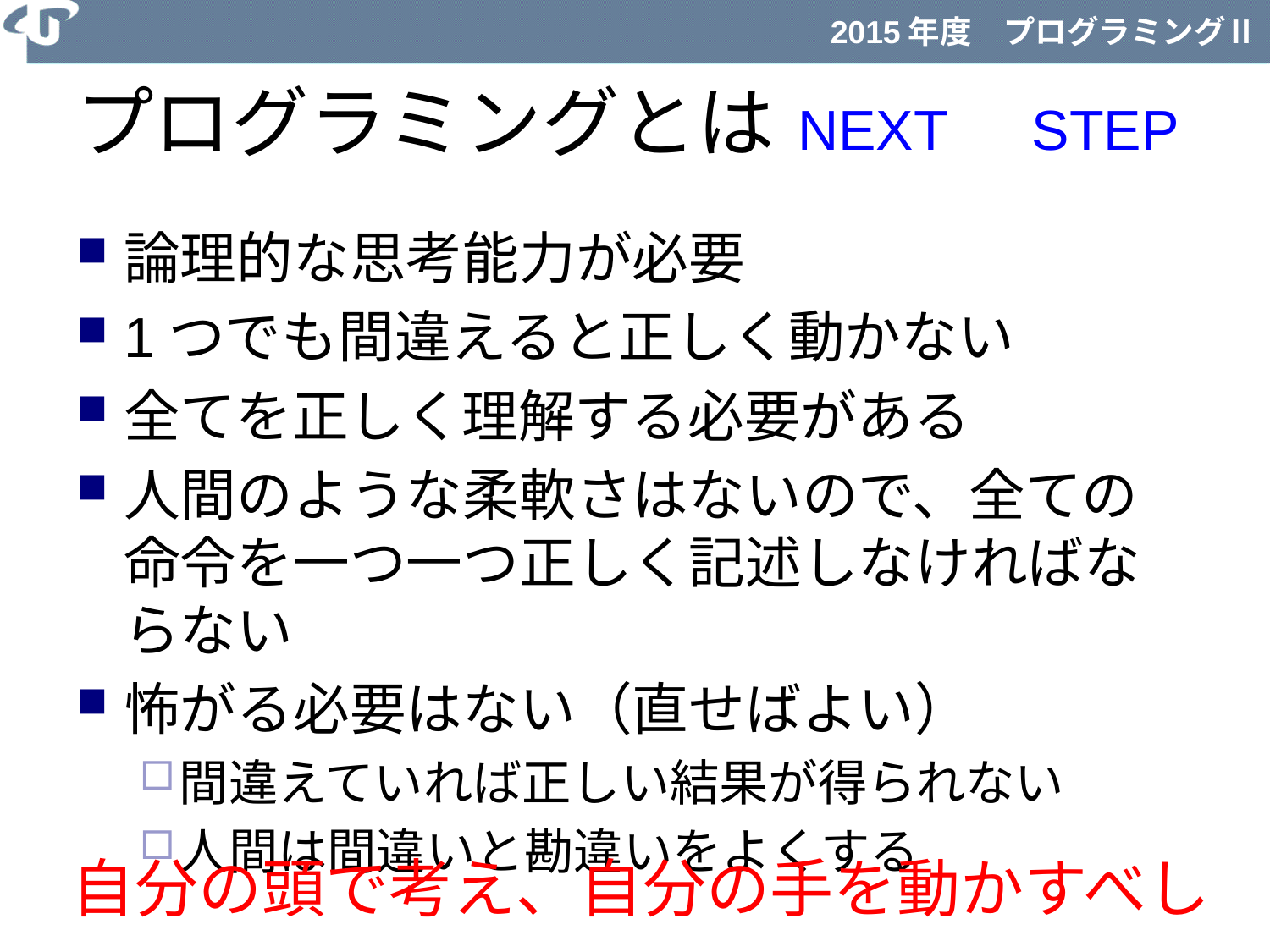

プログラミングとは
論理的な思考能力が必要
1つでも間違えると正しく動かない
全てを正しく理解する必要がある
人間のような柔軟さはないので、全ての命令を一つ一つ正しく記述しなければならない
怖がる必要はない（直せばよい）
間違えていれば正しい結果が得られない
人間は間違いと勘違いをよくする

NEXT　STEP
自分の頭で考え、自分の手を動かすべし